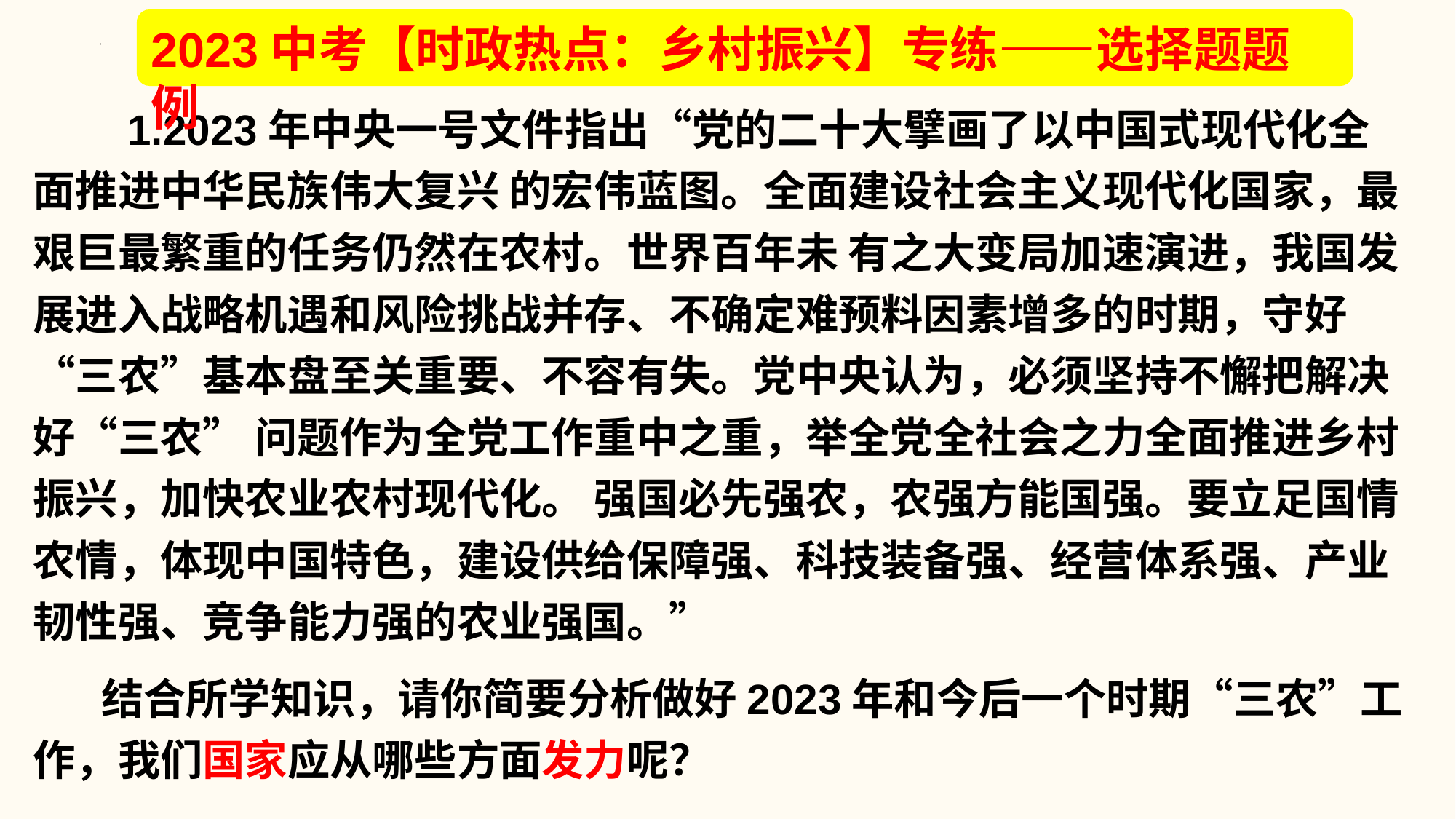

2023中考【时政热点：乡村振兴】专练——选择题题例
        1.2023年中央一号文件指出“党的二十大擘画了以中国式现代化全面推进中华民族伟大复兴 的宏伟蓝图。全面建设社会主义现代化国家，最艰巨最繁重的任务仍然在农村。世界百年未 有之大变局加速演进，我国发展进入战略机遇和风险挑战并存、不确定难预料因素增多的时期，守好“三农”基本盘至关重要、不容有失。党中央认为，必须坚持不懈把解决好“三农” 问题作为全党工作重中之重，举全党全社会之力全面推进乡村振兴，加快农业农村现代化。 强国必先强农，农强方能国强。要立足国情农情，体现中国特色，建设供给保障强、科技装备强、经营体系强、产业韧性强、竞争能力强的农业强国。”
      结合所学知识，请你简要分析做好2023年和今后一个时期“三农”工作，我们国家应从哪些方面发力呢？